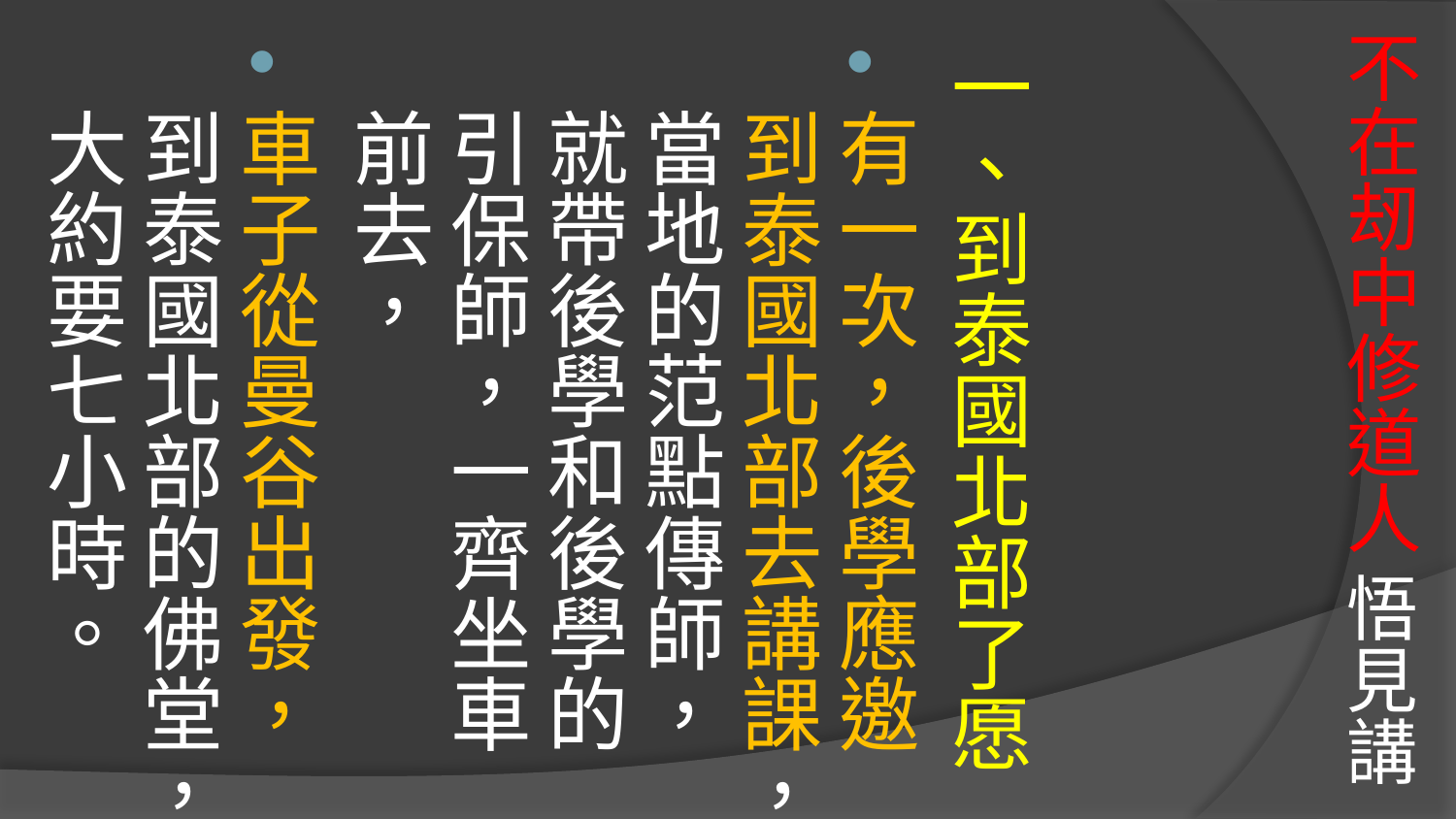

# 不在刼中修道人 悟見講
一、到泰國北部了愿
有一次，後學應邀到泰國北部去講課，當地的范點傳師，就帶後學和後學的引保師，一齊坐車前去，
車子從曼谷出發，到泰國北部的佛堂，大約要七小時。